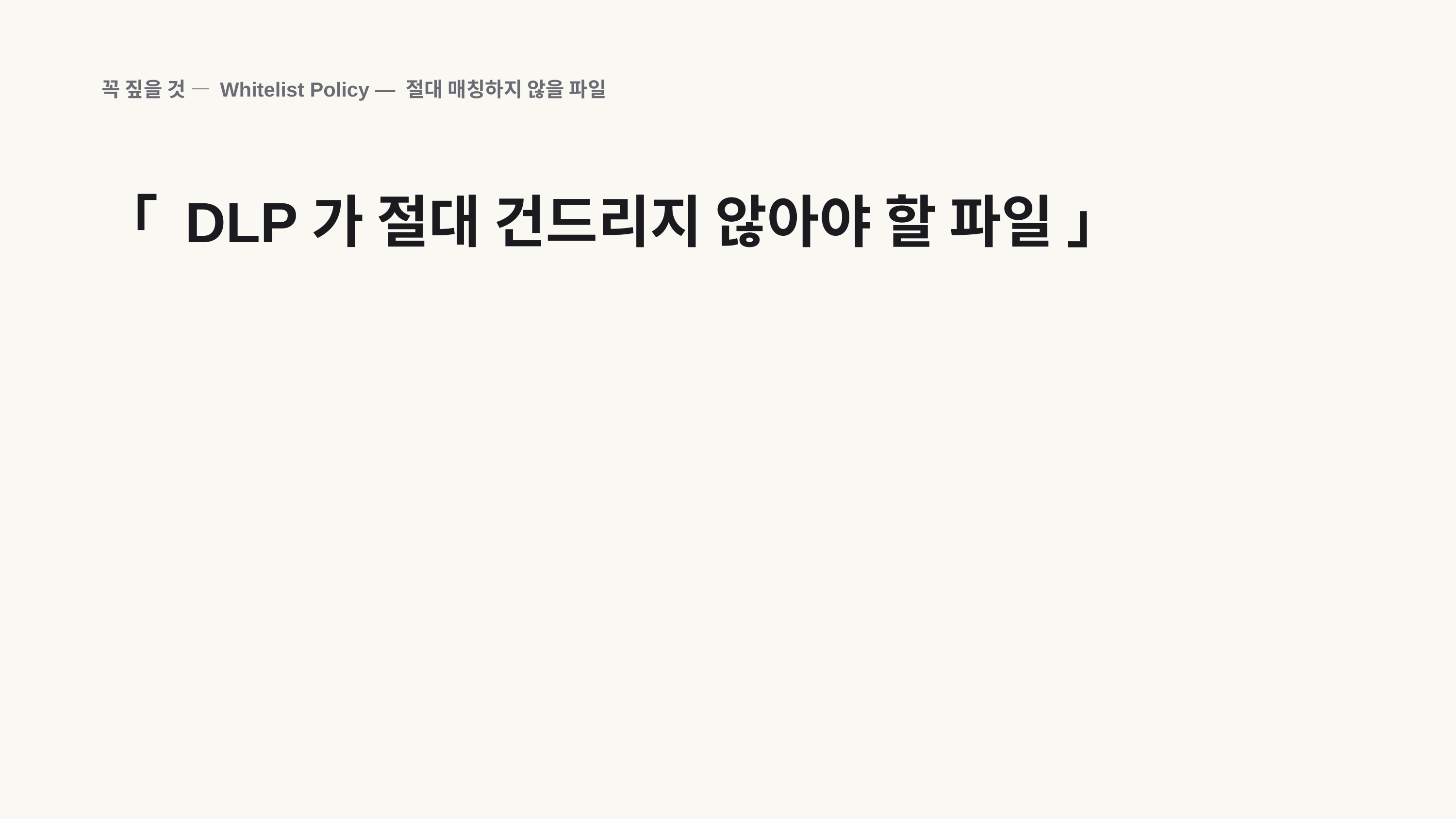

꼭 짚을 것 — Whitelist Policy — 절대 매칭하지 않을 파일
「 DLP가 절대 건드리지 않아야 할 파일 」